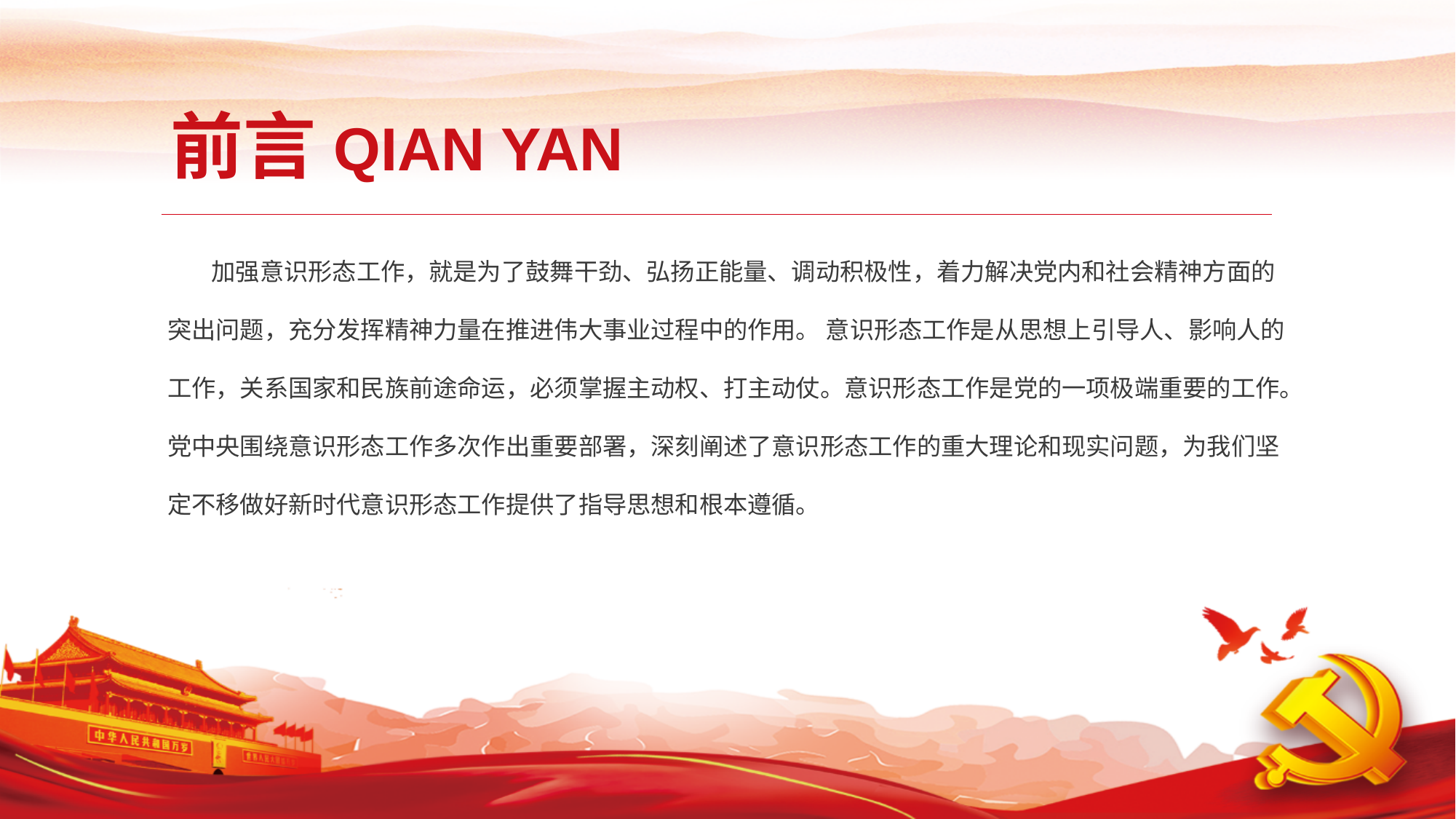

前言
QIAN YAN
       加强意识形态工作，就是为了鼓舞干劲、弘扬正能量、调动积极性，着力解决党内和社会精神方面的突出问题，充分发挥精神力量在推进伟大事业过程中的作用。 意识形态工作是从思想上引导人、影响人的工作，关系国家和民族前途命运，必须掌握主动权、打主动仗。意识形态工作是党的一项极端重要的工作。党中央围绕意识形态工作多次作出重要部署，深刻阐述了意识形态工作的重大理论和现实问题，为我们坚定不移做好新时代意识形态工作提供了指导思想和根本遵循。